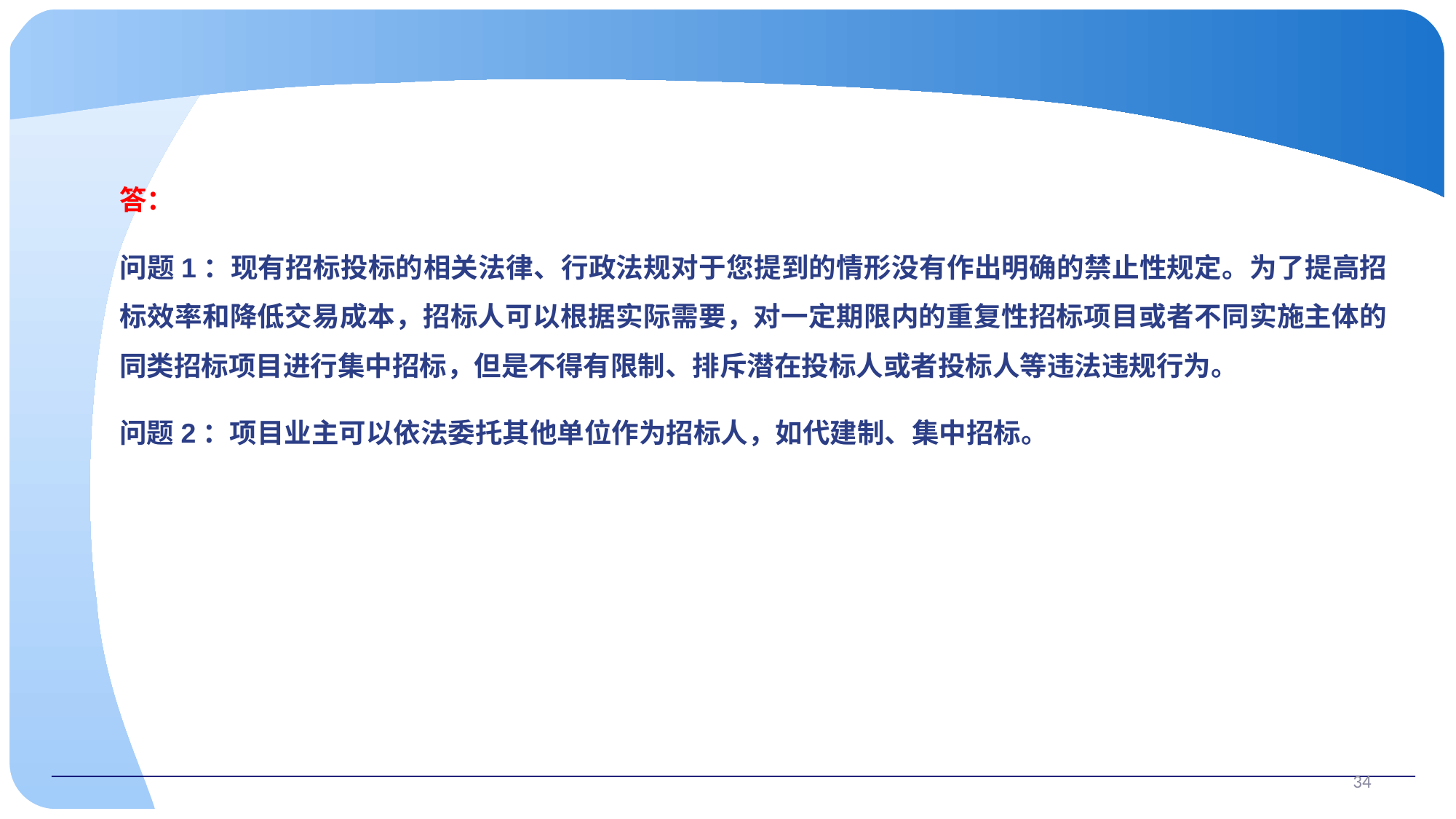

答：
问题1：现有招标投标的相关法律、行政法规对于您提到的情形没有作出明确的禁止性规定。为了提高招标效率和降低交易成本，招标人可以根据实际需要，对一定期限内的重复性招标项目或者不同实施主体的同类招标项目进行集中招标，但是不得有限制、排斥潜在投标人或者投标人等违法违规行为。
问题2：项目业主可以依法委托其他单位作为招标人，如代建制、集中招标。

34